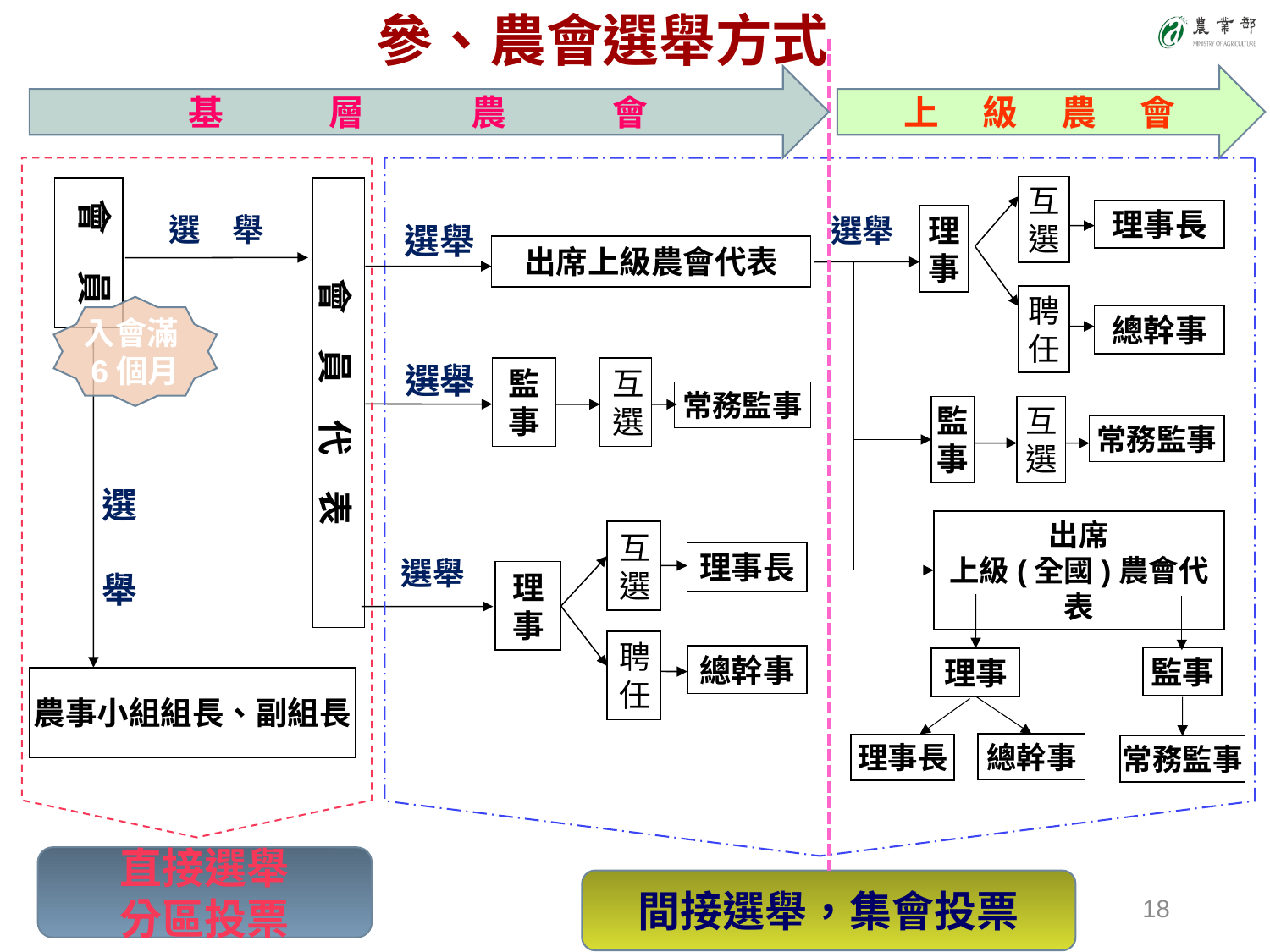

參、農會選舉方式
基　　　層　　　農　　　會
上 　級 　農 　會

直接選舉
分區投票
會　員
會　員　代　表
選　舉

入會滿6個月

選　舉
農事小組組長、副組長

間接選舉，集會投票
互選

理事長
選舉
理事

聘任
總幹事

選舉
出席上級農會代表

選舉
互選
監事
常務監事

互選
監事
常務監事

出席
上級(全國)農會代表
互選
理事長
選舉

理事

聘任
總幹事

監事
理事
總幹事
理事長
常務監事
18